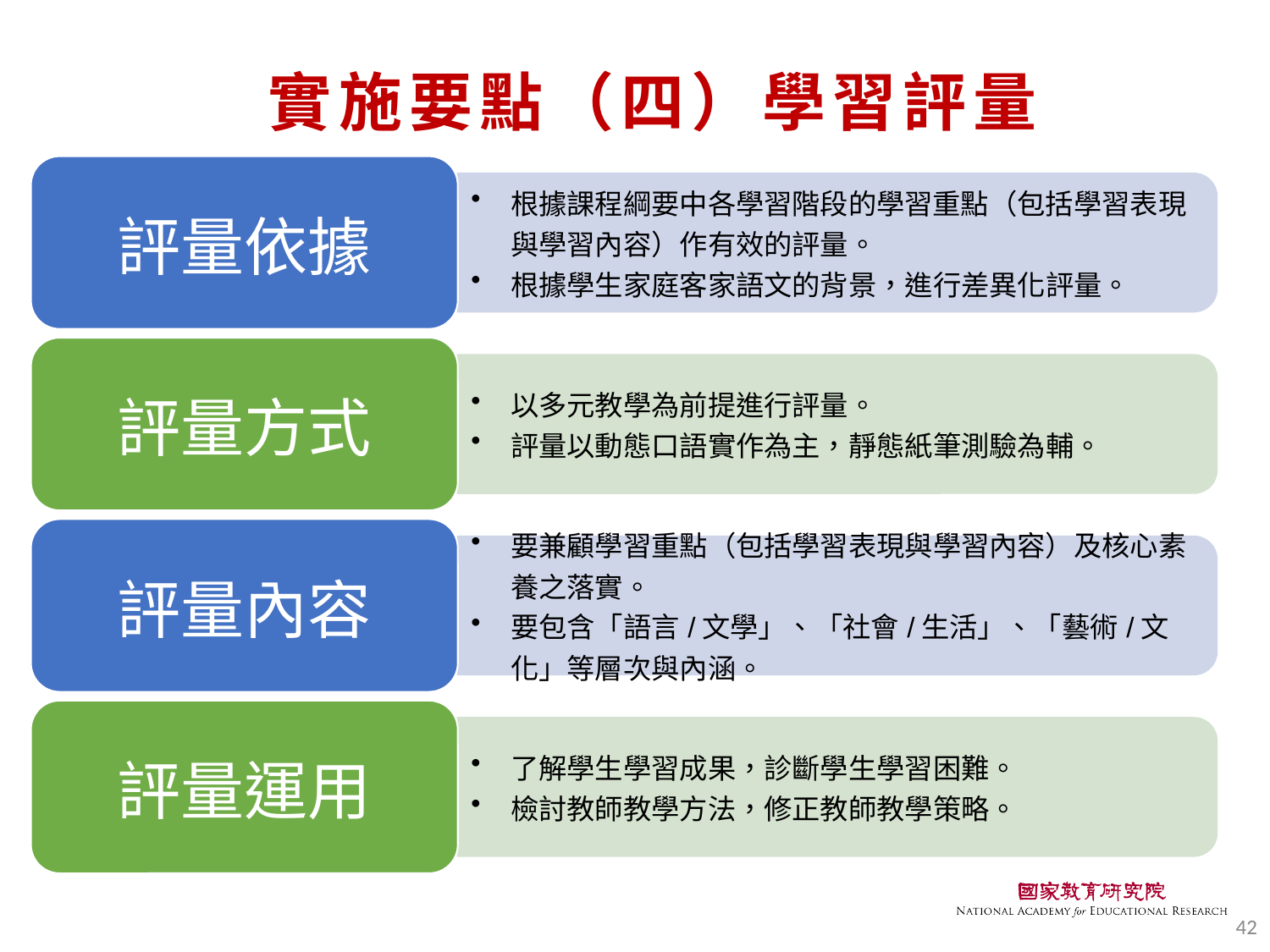

# 實施要點（四）學習評量
評量依據
根據課程綱要中各學習階段的學習重點（包括學習表現與學習內容）作有效的評量。
評量方式
以多元教學為前提進行評量。
評量內容
了解學生學習成果，診斷學生學習困難。
評量運用
要兼顧學習重點（包括學習表現與學習內容）及核心素養之落實。
根據學生家庭客家語文的背景，進行差異化評量。
評量以動態口語實作為主，靜態紙筆測驗為輔。
要包含「語言/文學」、「社會/生活」、「藝術/文化」等層次與內涵。
檢討教師教學方法，修正教師教學策略。
42